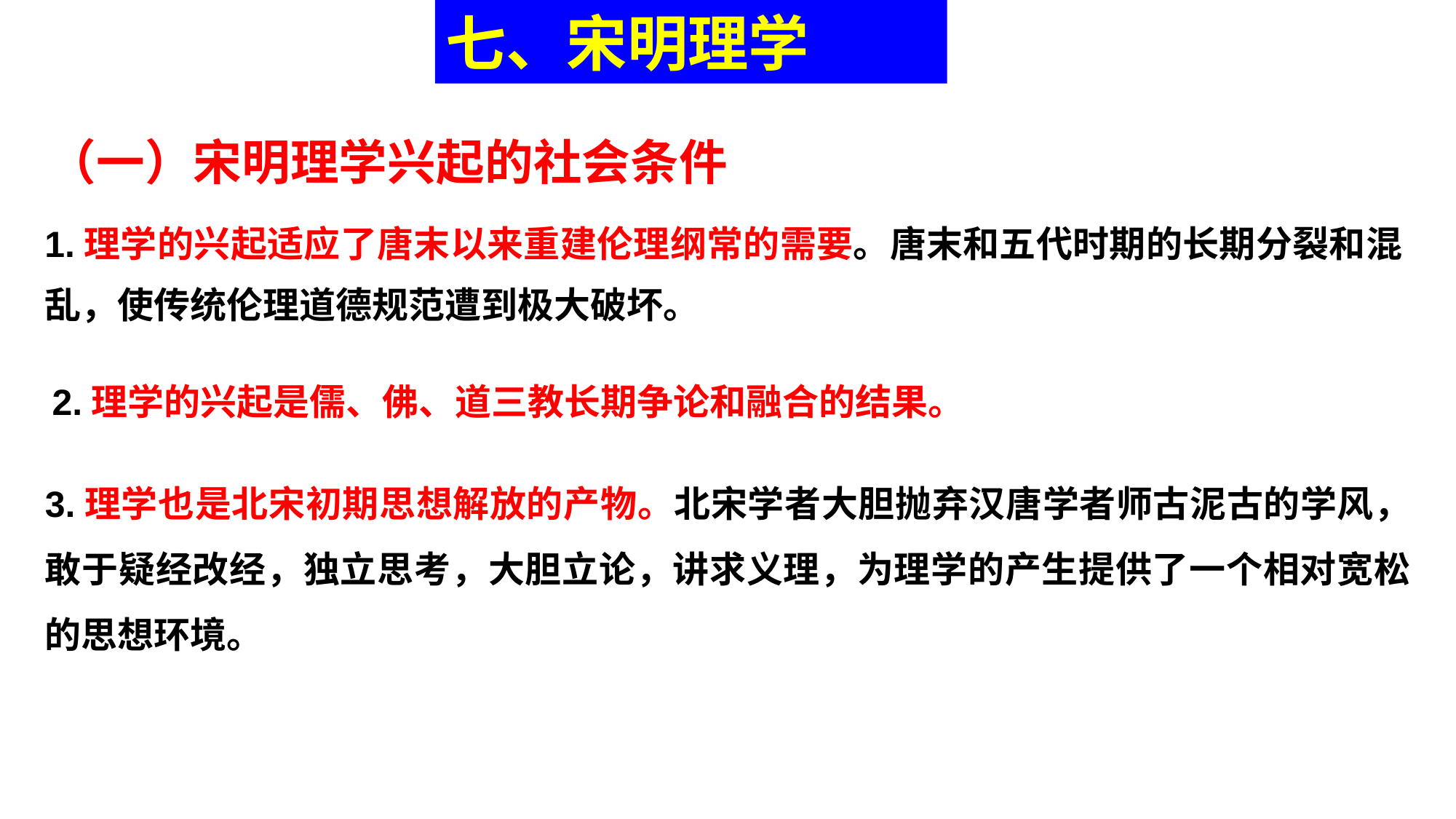

七、宋明理学
（一）宋明理学兴起的社会条件
1.理学的兴起适应了唐末以来重建伦理纲常的需要。唐末和五代时期的长期分裂和混乱，使传统伦理道德规范遭到极大破坏。
2.理学的兴起是儒、佛、道三教长期争论和融合的结果。
3.理学也是北宋初期思想解放的产物。北宋学者大胆抛弃汉唐学者师古泥古的学风，敢于疑经改经，独立思考，大胆立论，讲求义理，为理学的产生提供了一个相对宽松的思想环境。